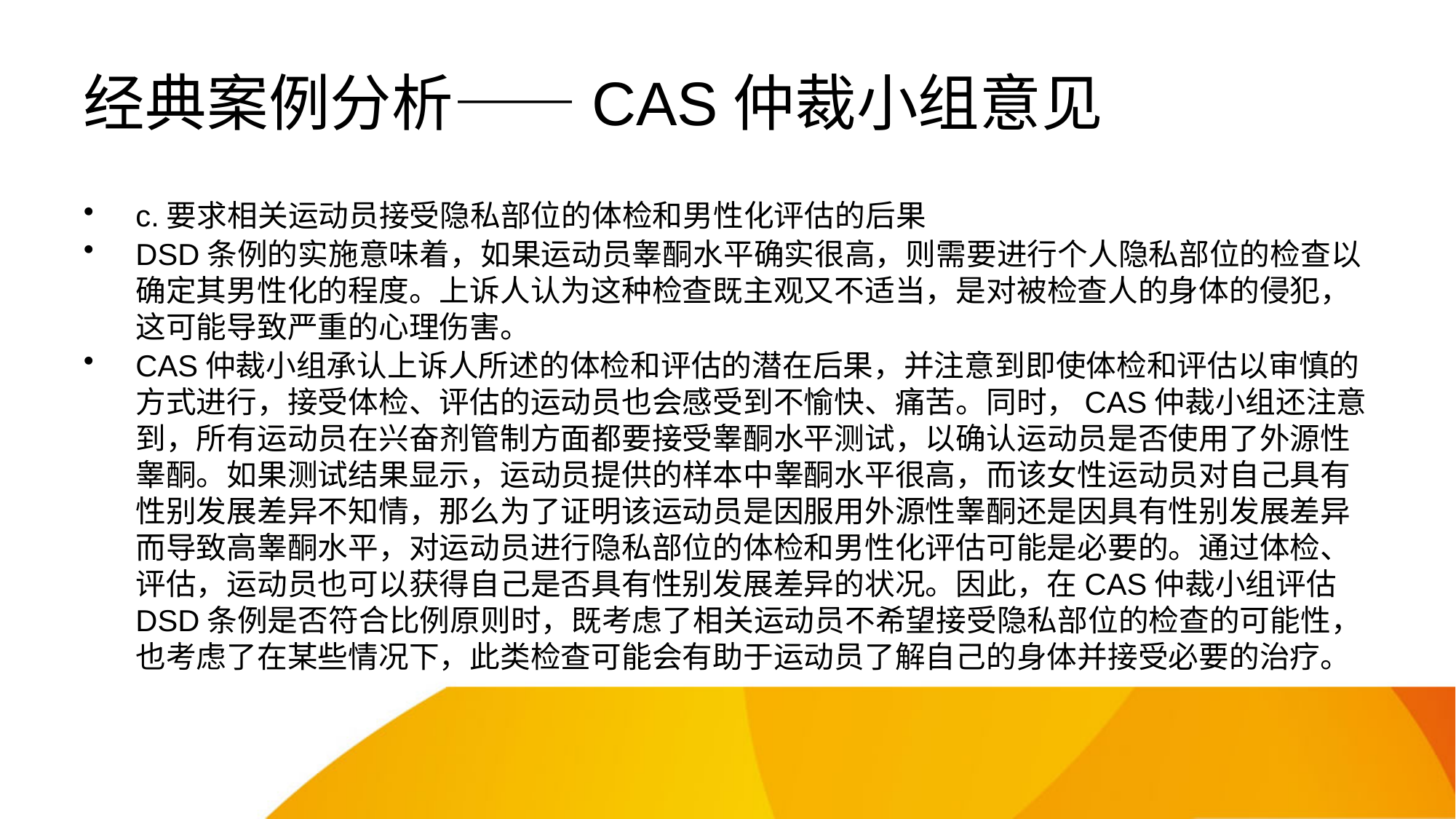

# 经典案例分析——CAS仲裁小组意见
c.要求相关运动员接受隐私部位的体检和男性化评估的后果
DSD条例的实施意味着，如果运动员睾酮水平确实很高，则需要进行个人隐私部位的检查以确定其男性化的程度。上诉人认为这种检查既主观又不适当，是对被检查人的身体的侵犯，这可能导致严重的心理伤害。
CAS仲裁小组承认上诉人所述的体检和评估的潜在后果，并注意到即使体检和评估以审慎的方式进行，接受体检、评估的运动员也会感受到不愉快、痛苦。同时，CAS仲裁小组还注意到，所有运动员在兴奋剂管制方面都要接受睾酮水平测试，以确认运动员是否使用了外源性睾酮。如果测试结果显示，运动员提供的样本中睾酮水平很高，而该女性运动员对自己具有性别发展差异不知情，那么为了证明该运动员是因服用外源性睾酮还是因具有性别发展差异而导致高睾酮水平，对运动员进行隐私部位的体检和男性化评估可能是必要的。通过体检、评估，运动员也可以获得自己是否具有性别发展差异的状况。因此，在CAS仲裁小组评估DSD条例是否符合比例原则时，既考虑了相关运动员不希望接受隐私部位的检查的可能性，也考虑了在某些情况下，此类检查可能会有助于运动员了解自己的身体并接受必要的治疗。